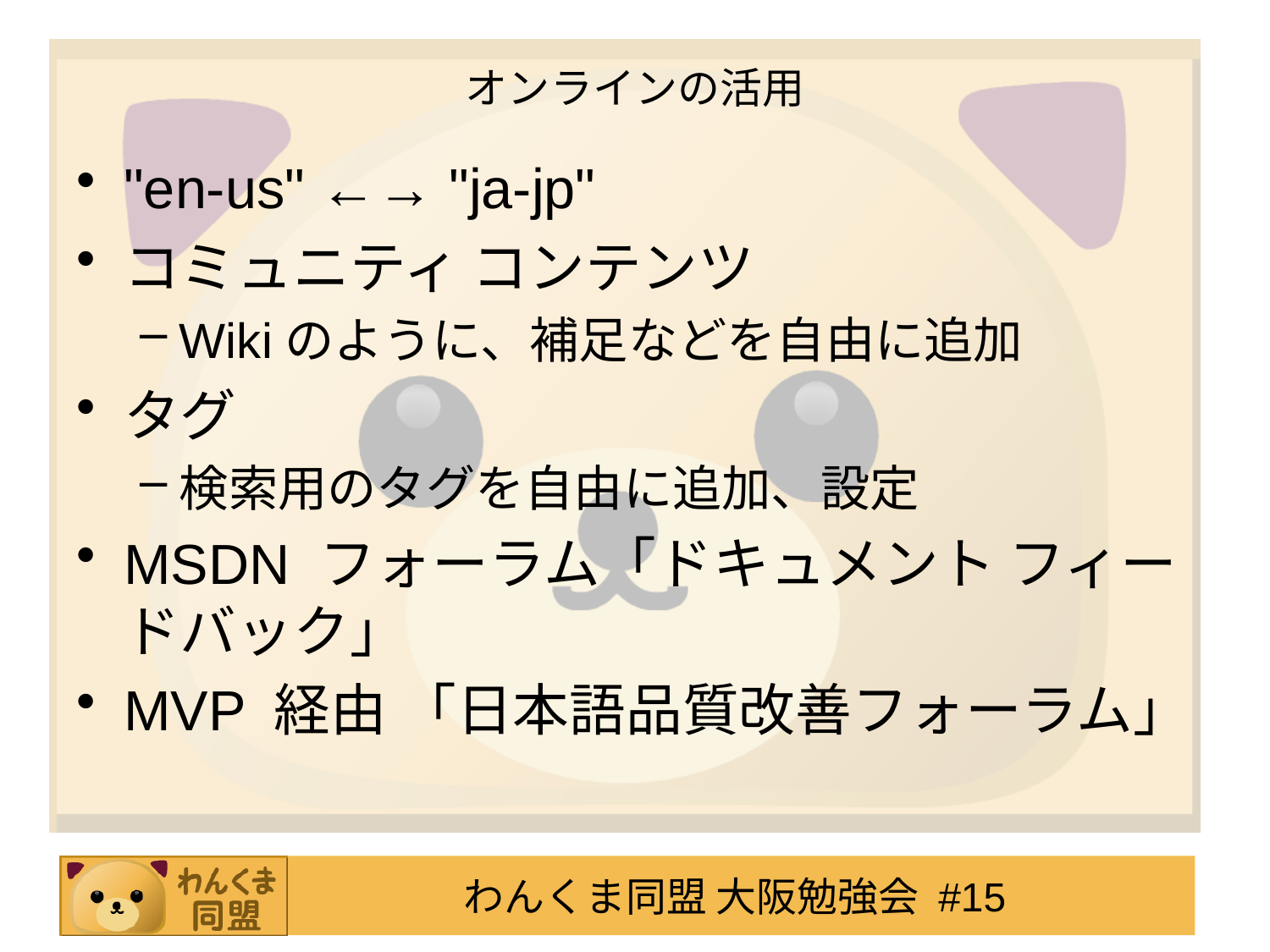

# オンラインの活用
"en-us" ←→ "ja-jp"
コミュニティ コンテンツ
Wikiのように、補足などを自由に追加
タグ
検索用のタグを自由に追加、設定
MSDN フォーラム「ドキュメント フィードバック」
MVP 経由 「日本語品質改善フォーラム」